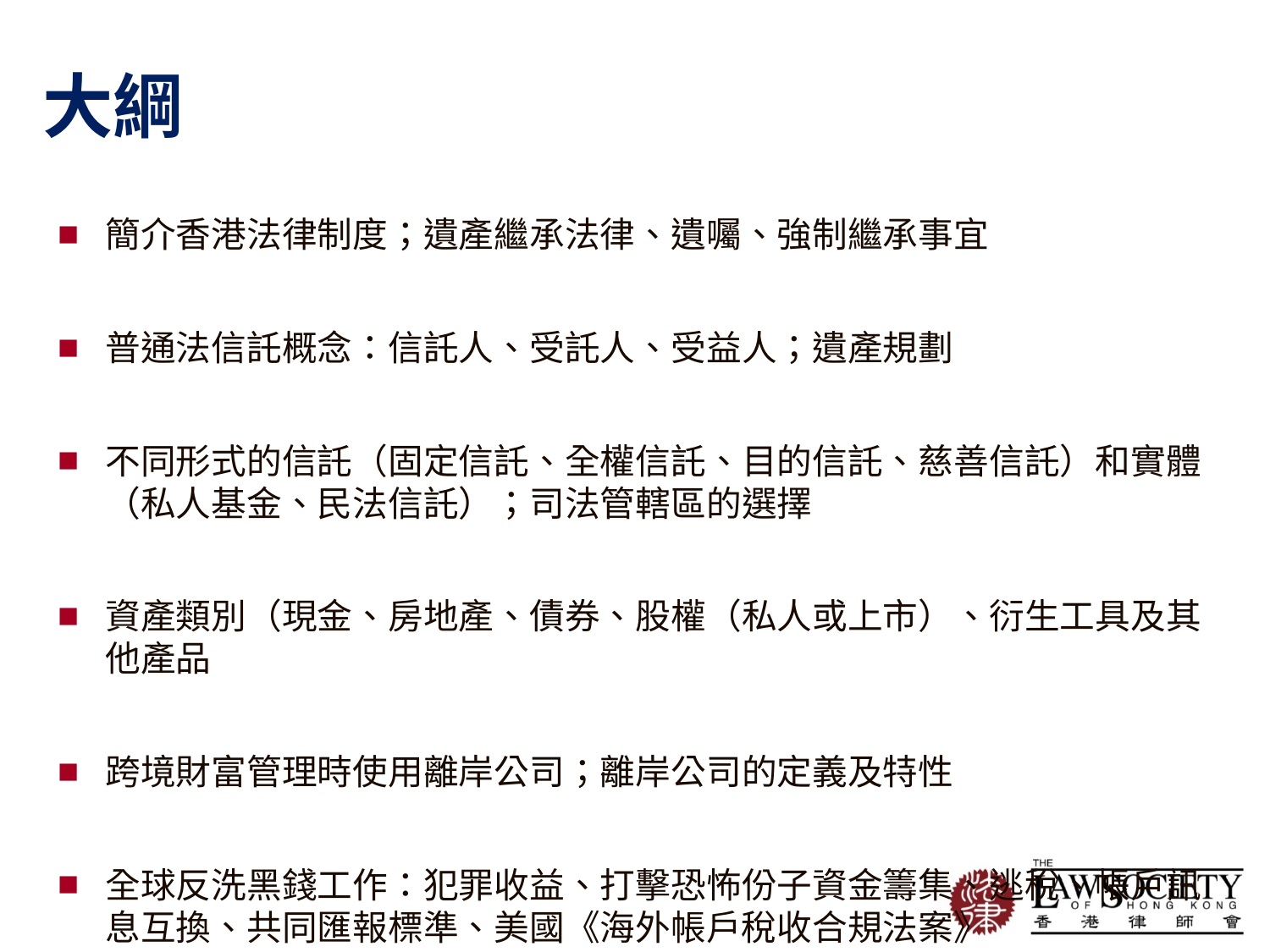

大綱
簡介香港法律制度；遺產繼承法律、遺囑、強制繼承事宜

普通法信託概念：信託人、受託人、受益人；遺產規劃

不同形式的信託（固定信託、全權信託、目的信託、慈善信託）和實體（私人基金、民法信託）；司法管轄區的選擇

資產類別（現金、房地產、債券、股權（私人或上市）、衍生工具及其他產品

跨境財富管理時使用離岸公司；離岸公司的定義及特性

全球反洗黑錢工作：犯罪收益、打擊恐怖份子資金籌集、逃稅、帳戶訊息互換、共同匯報標準、美國《海外帳戶稅收合規法案》

財富科技與青年律師的機遇與